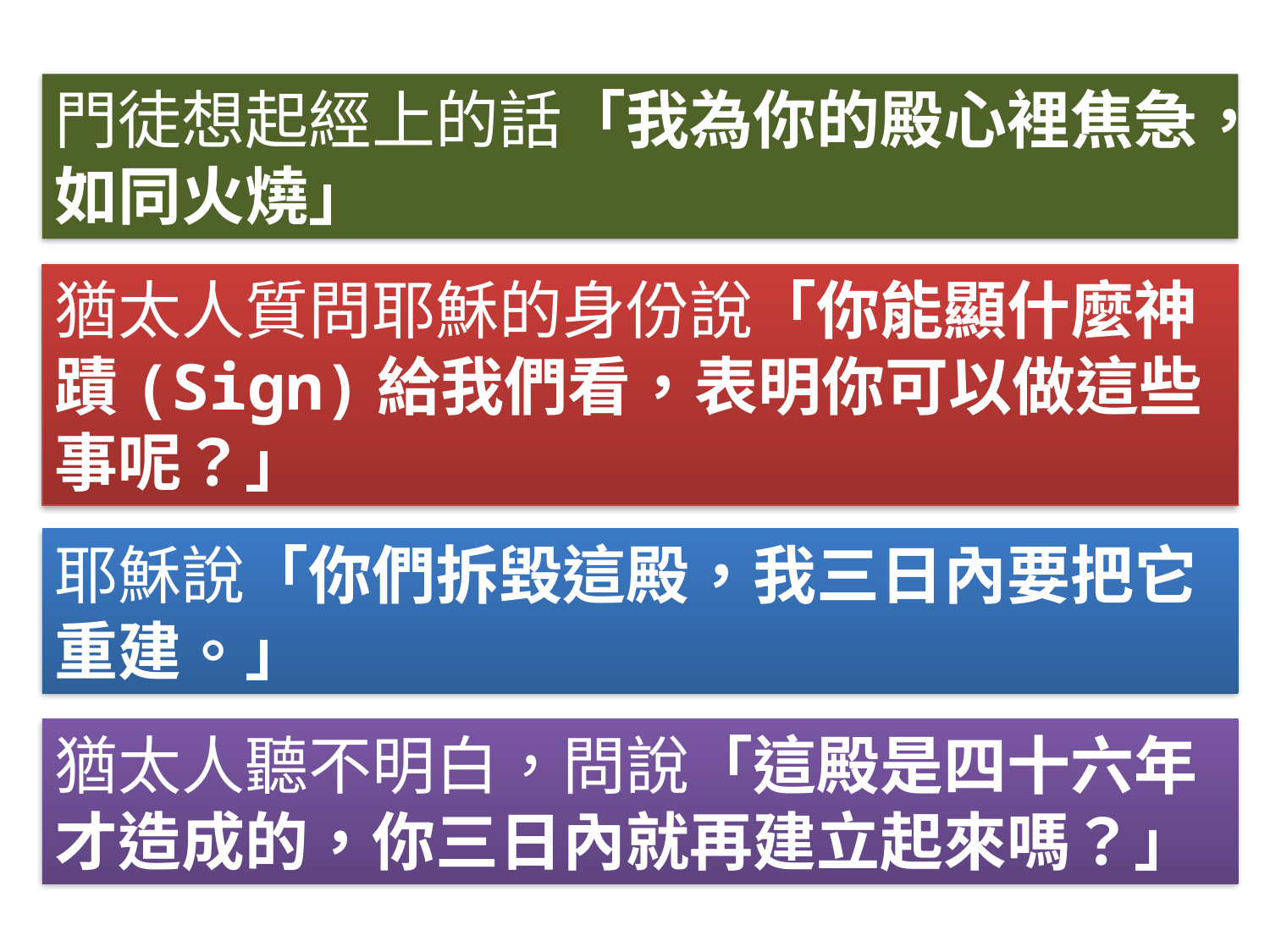

門徒想起經上的話「我為你的殿心裡焦急，如同火燒」
猶太人質問耶穌的身份說「你能顯什麼神蹟(Sign)給我們看，表明你可以做這些事呢？」
耶穌說「你們拆毀這殿，我三日內要把它重建。」
猶太人聽不明白，問說「這殿是四十六年才造成的，你三日內就再建立起來嗎？」